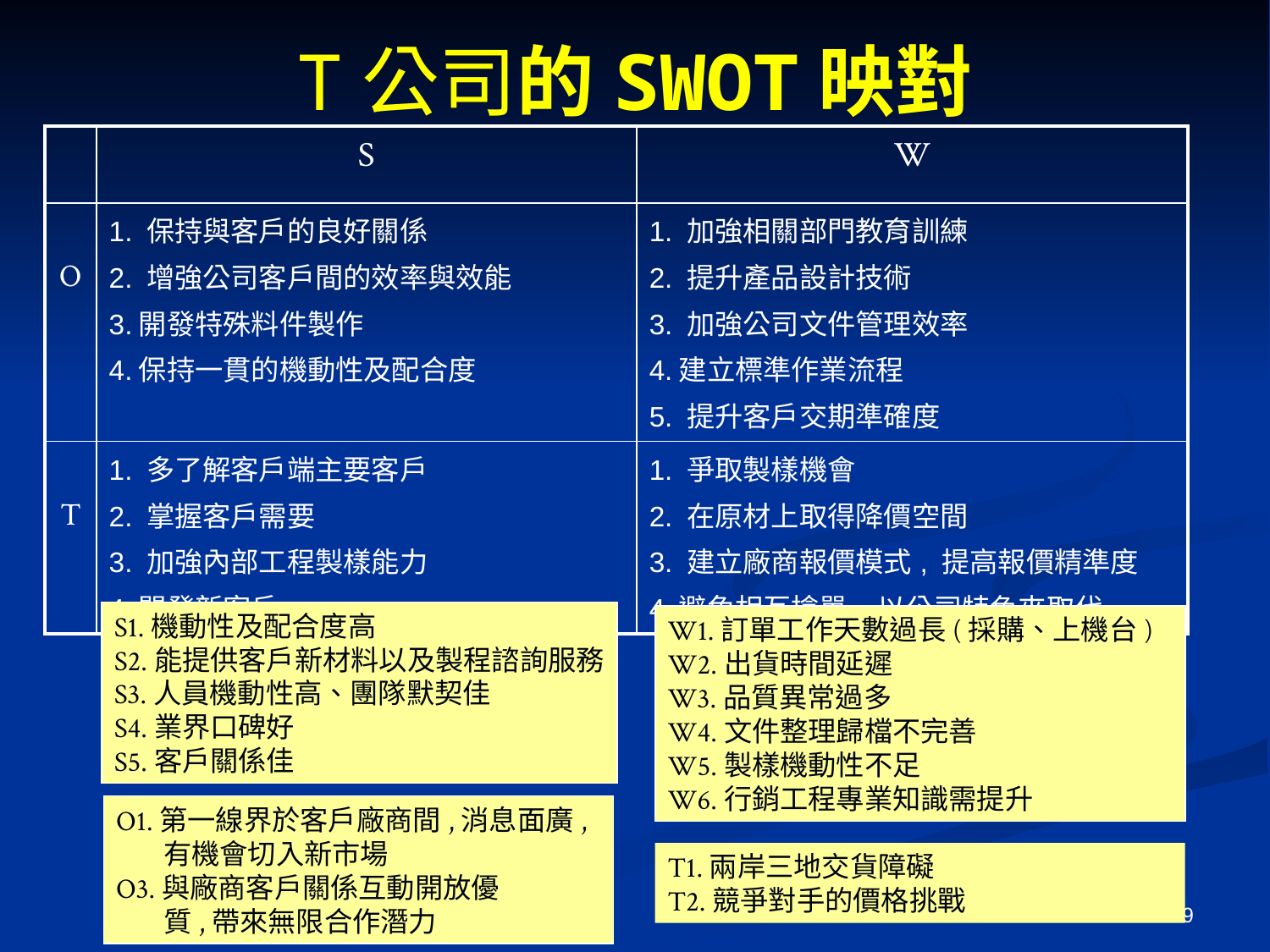

T公司的SWOT映對
|  | S | W |
| --- | --- | --- |
| O | 1. 保持與客戶的良好關係 2. 增強公司客戶間的效率與效能 3.開發特殊料件製作 4.保持一貫的機動性及配合度 | 1. 加強相關部門教育訓練 2. 提升產品設計技術 3. 加強公司文件管理效率 4.建立標準作業流程 5. 提升客戶交期準確度 |
| T | 1. 多了解客戶端主要客戶 2. 掌握客戶需要 3. 加強內部工程製樣能力 4.開發新客戶 | 1. 爭取製樣機會 2. 在原材上取得降價空間 3. 建立廠商報價模式, 提高報價精準度 4.避免相互搶單, 以公司特色來取代 |
S1.機動性及配合度高
S2.能提供客戶新材料以及製程諮詢服務
S3.人員機動性高、團隊默契佳
S4.業界口碑好
S5.客戶關係佳
W1.訂單工作天數過長(採購、上機台)
W2.出貨時間延遲
W3.品質異常過多
W4.文件整理歸檔不完善
W5.製樣機動性不足
W6.行銷工程專業知識需提升
O1.第一線界於客戶廠商間,消息面廣,
  　有機會切入新市場
O3.與廠商客戶關係互動開放優
  　質,帶來無限合作潛力
T1.兩岸三地交貨障礙
T2.競爭對手的價格挑戰
9